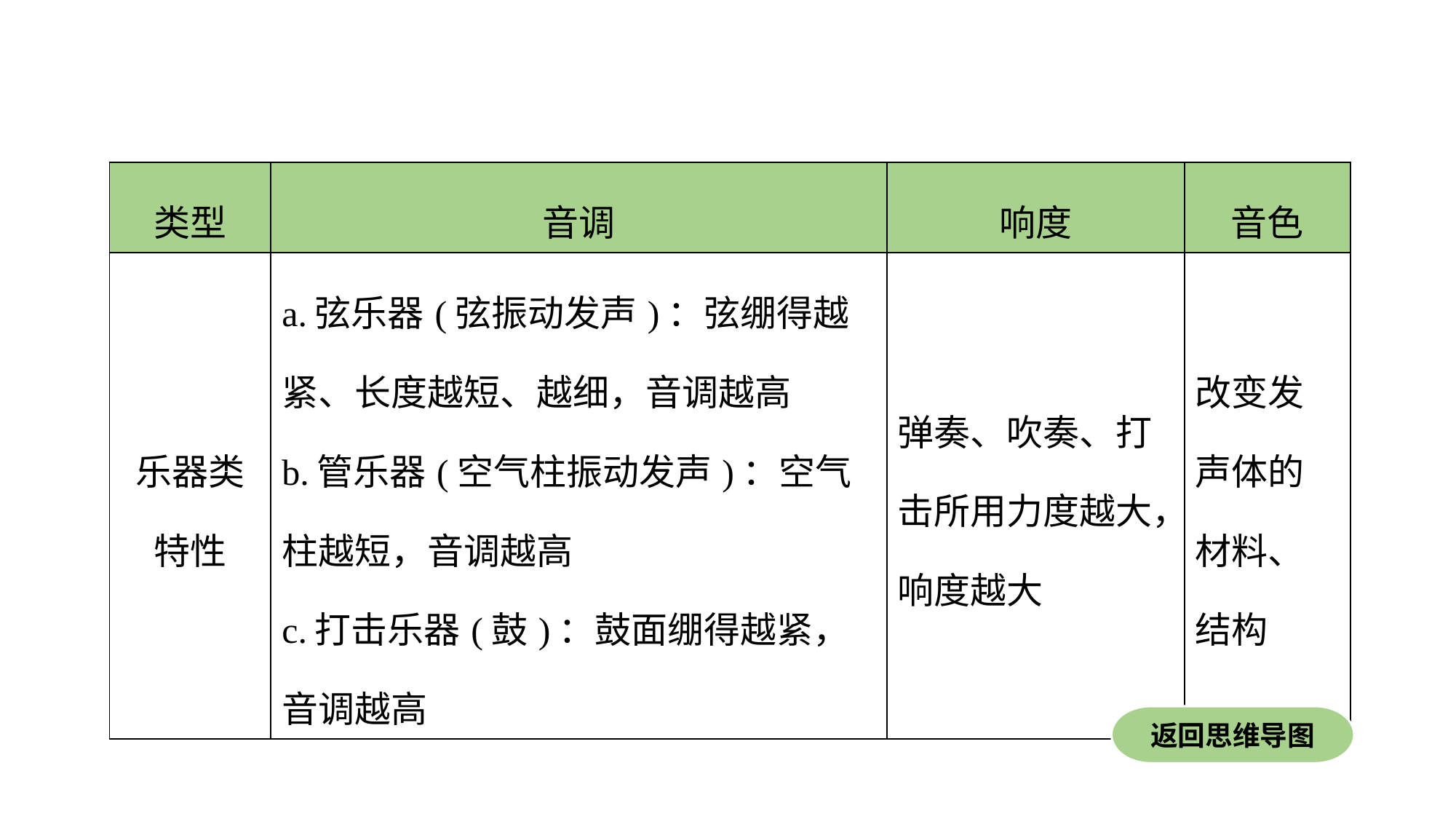

| 类型 | 音调 | 响度 | 音色 |
| --- | --- | --- | --- |
| 乐器类特性 | a.弦乐器(弦振动发声)：弦绷得越紧、长度越短、越细，音调越高 b.管乐器(空气柱振动发声)：空气柱越短，音调越高 c.打击乐器(鼓)：鼓面绷得越紧，音调越高 | 弹奏、吹奏、打击所用力度越大，响度越大 | 改变发声体的材料、结构 |
返回思维导图